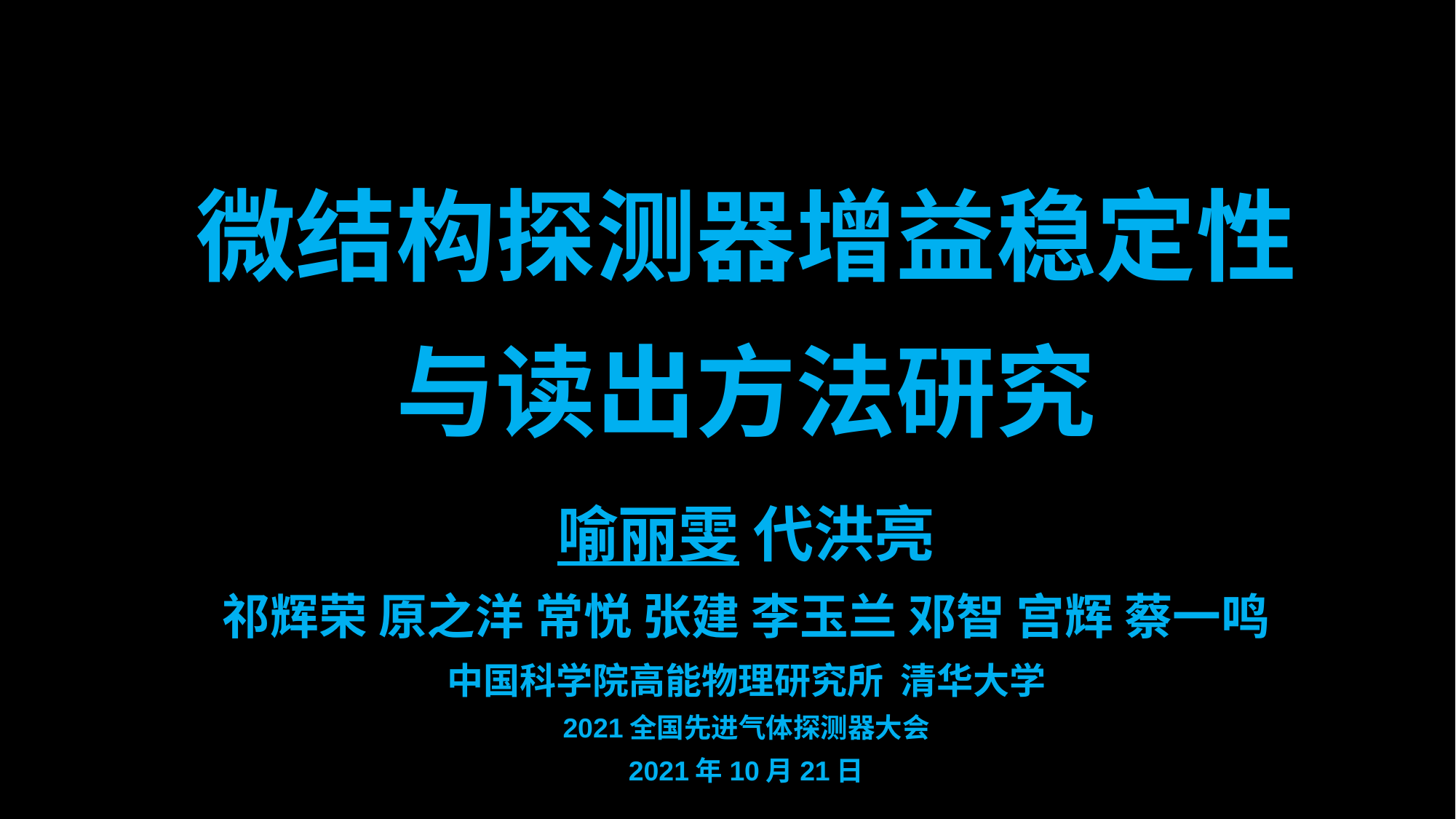

# 微结构探测器增益稳定性 与读出方法研究 喻丽雯 代洪亮 祁辉荣 原之洋 常悦 张建 李玉兰 邓智 宫辉 蔡一鸣 中国科学院高能物理研究所  清华大学 2021全国先进气体探测器大会 2021年10月21日